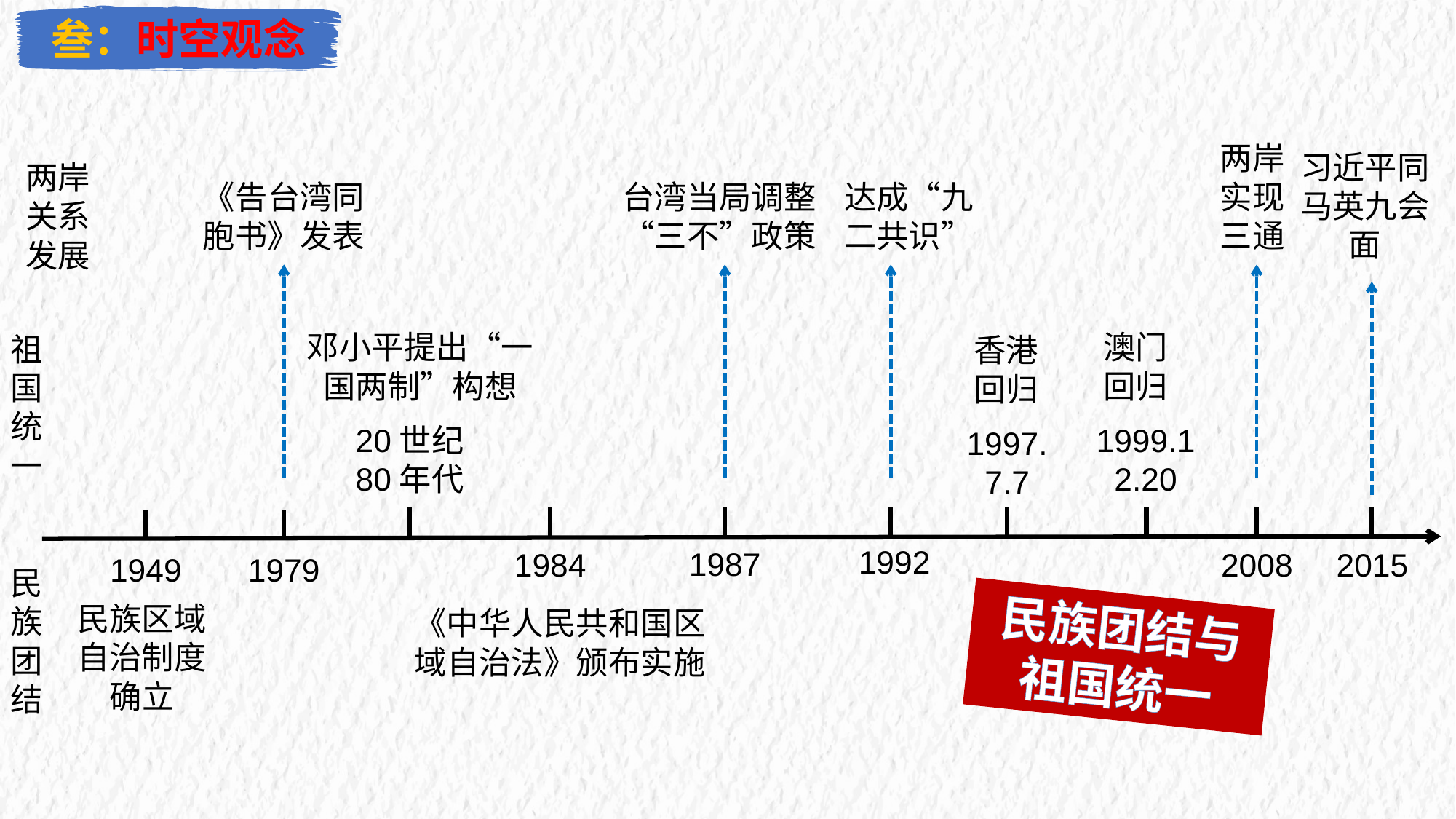

叁：时空观念
两岸实现三通
习近平同马英九会面
两岸关系发展
《告台湾同胞书》发表
台湾当局调整“三不”政策
达成“九二共识”
澳门回归
邓小平提出“一国两制”构想
祖国统一
香港回归
20世纪
80年代
1999.12.20
1997.7.7
1992
1987
1984
2008
2015
1979
1949
民族团结
民族区域自治制度确立
民族团结与祖国统一
《中华人民共和国区域自治法》颁布实施